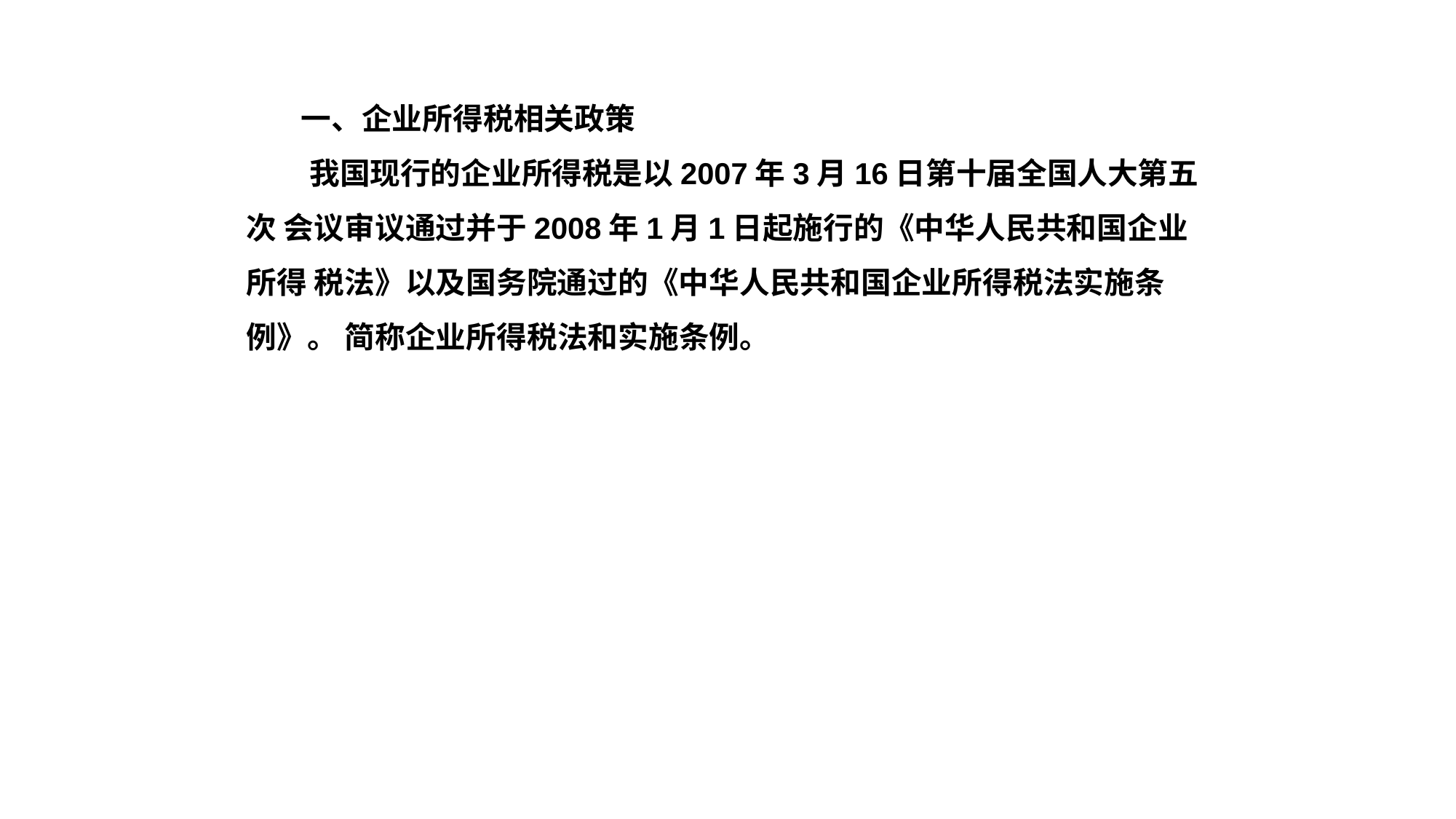

一、企业所得税相关政策
我国现行的企业所得税是以2007年3月16日第十届全国人大第五次 会议审议通过并于2008年1月1日起施行的《中华人民共和国企业所得 税法》以及国务院通过的《中华人民共和国企业所得税法实施条例》。 简称企业所得税法和实施条例。